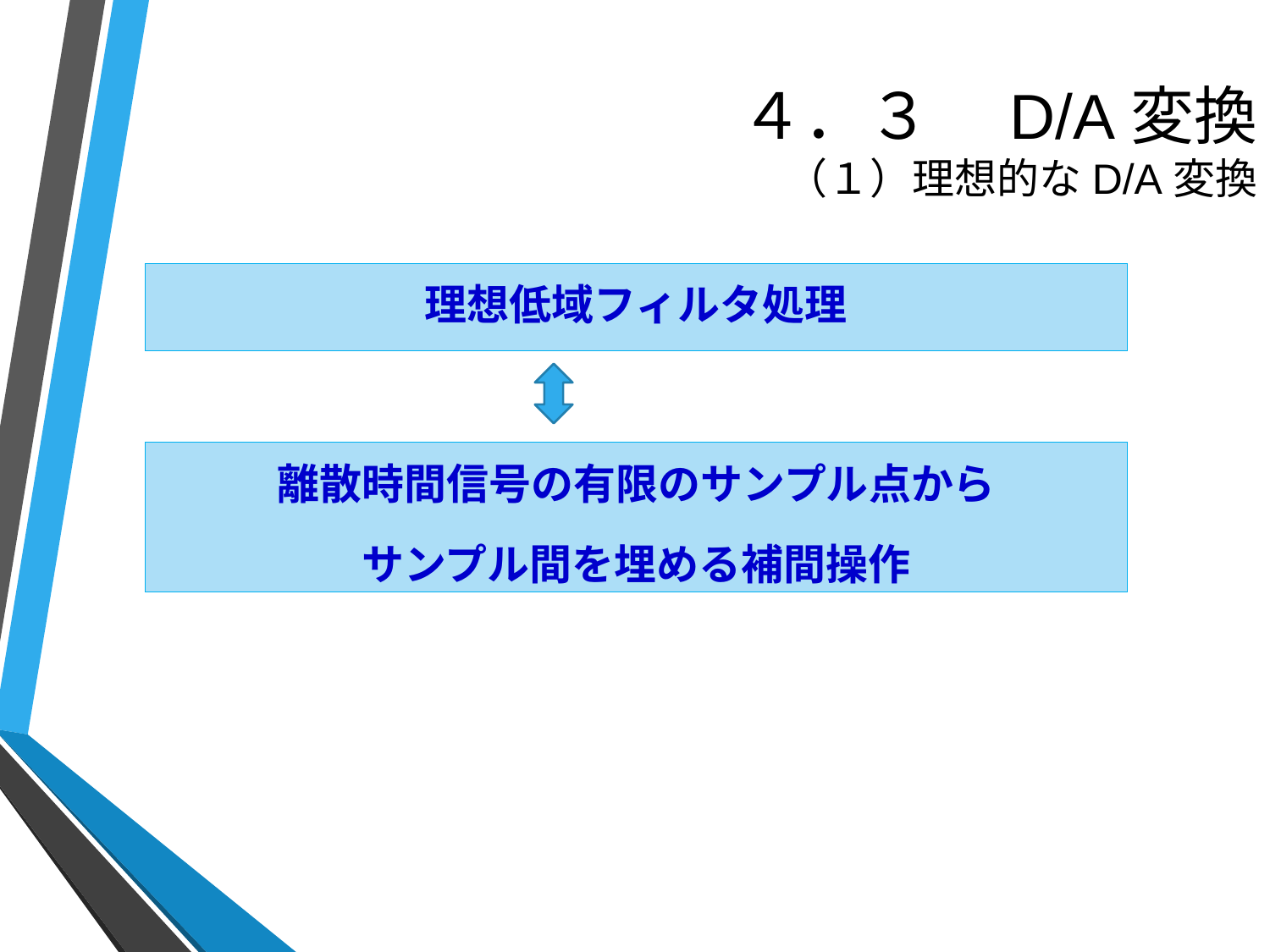

# ４．３　D/A変換 （１）理想的なD/A変換
理想低域フィルタ処理

離散時間信号の有限のサンプル点から
サンプル間を埋める補間操作